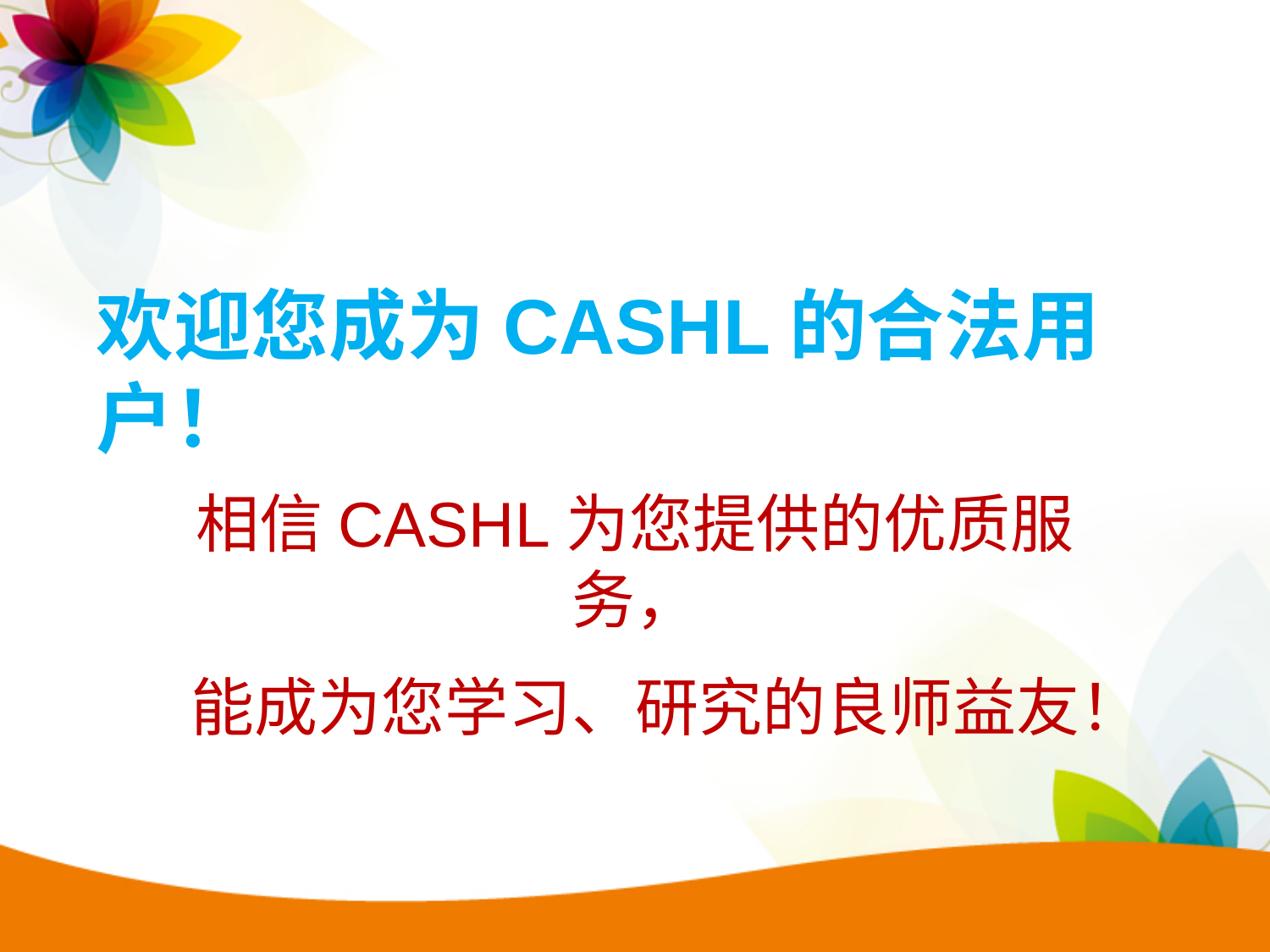

欢迎您成为CASHL的合法用户！
相信CASHL为您提供的优质服务，
能成为您学习、研究的良师益友！